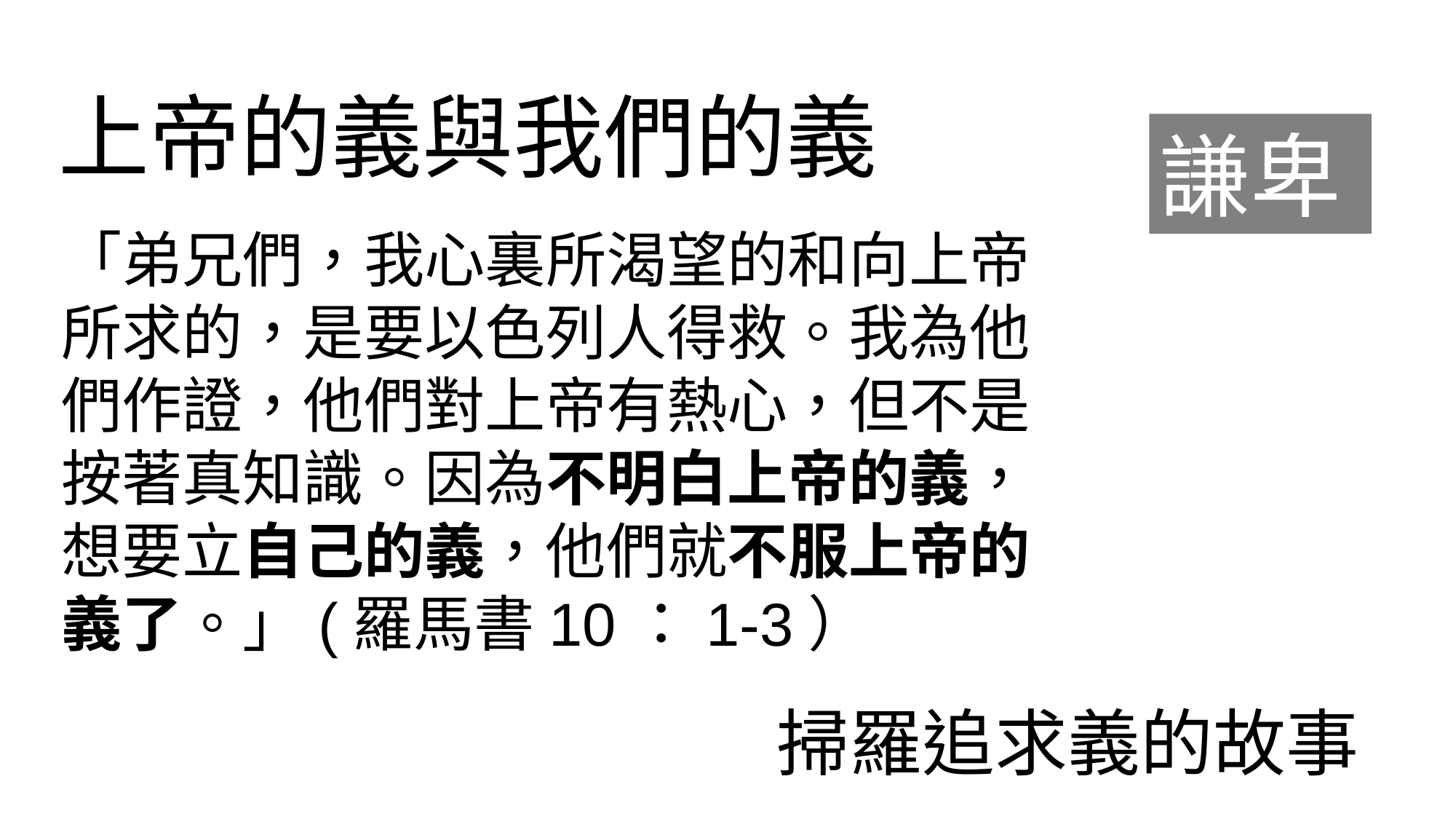

上帝的義與我們的義
謙卑
「弟兄們，我心裏所渴望的和向上帝所求的，是要以色列人得救。我為他們作證，他們對上帝有熱心，但不是按著真知識。因為不明白上帝的義，想要立自己的義，他們就不服上帝的義了。」(羅馬書10：1-3）
掃羅追求義的故事